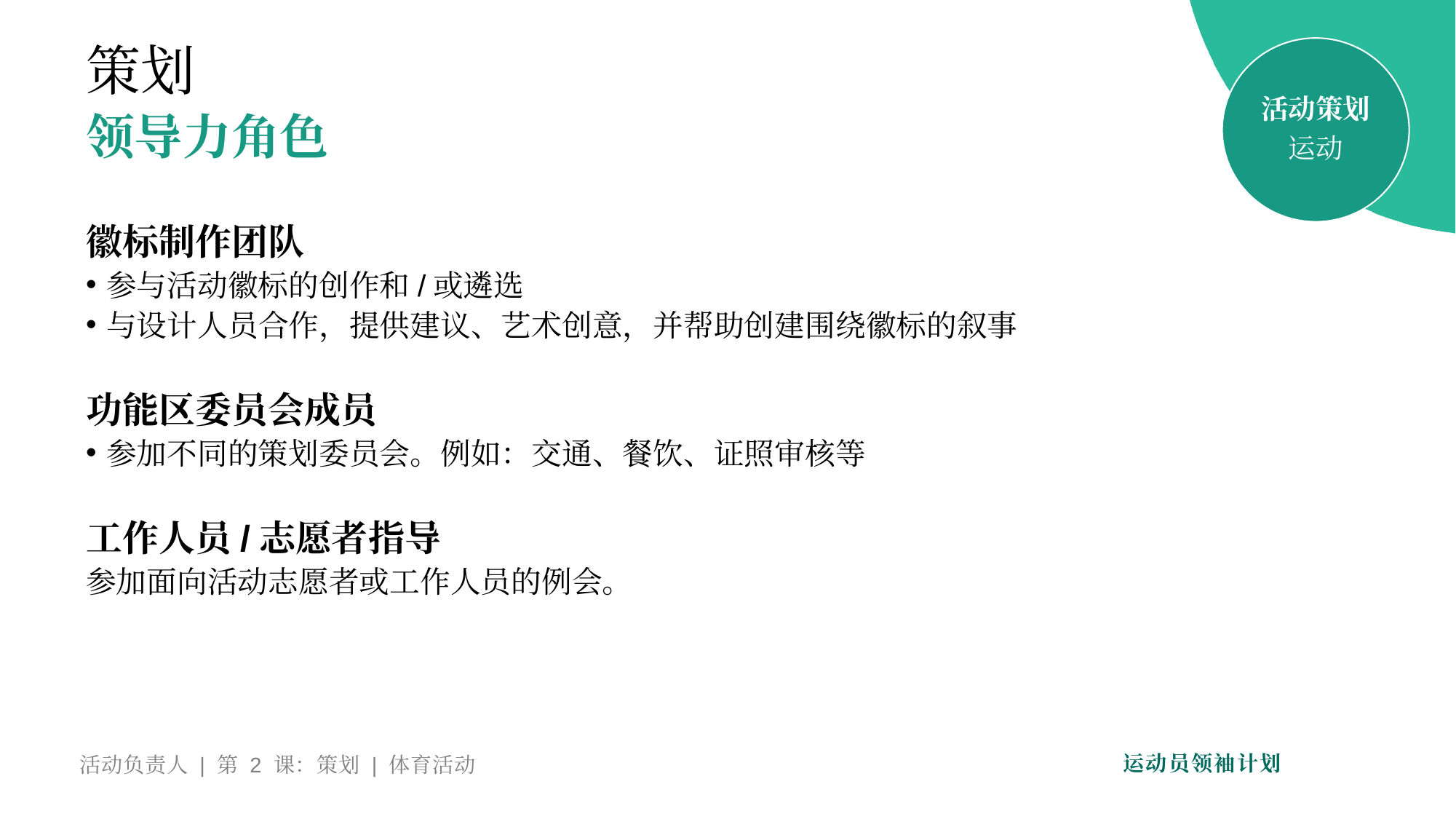

策划

活动策划
运动
领导力角色
徽标制作团队
参与活动徽标的创作和/或遴选
与设计人员合作，提供建议、艺术创意，并帮助创建围绕徽标的叙事

功能区委员会成员
参加不同的策划委员会。例如：交通、餐饮、证照审核等

工作人员/志愿者指导
参加面向活动志愿者或工作人员的例会。

活动负责人 | 第 2 课：策划 | 体育活动